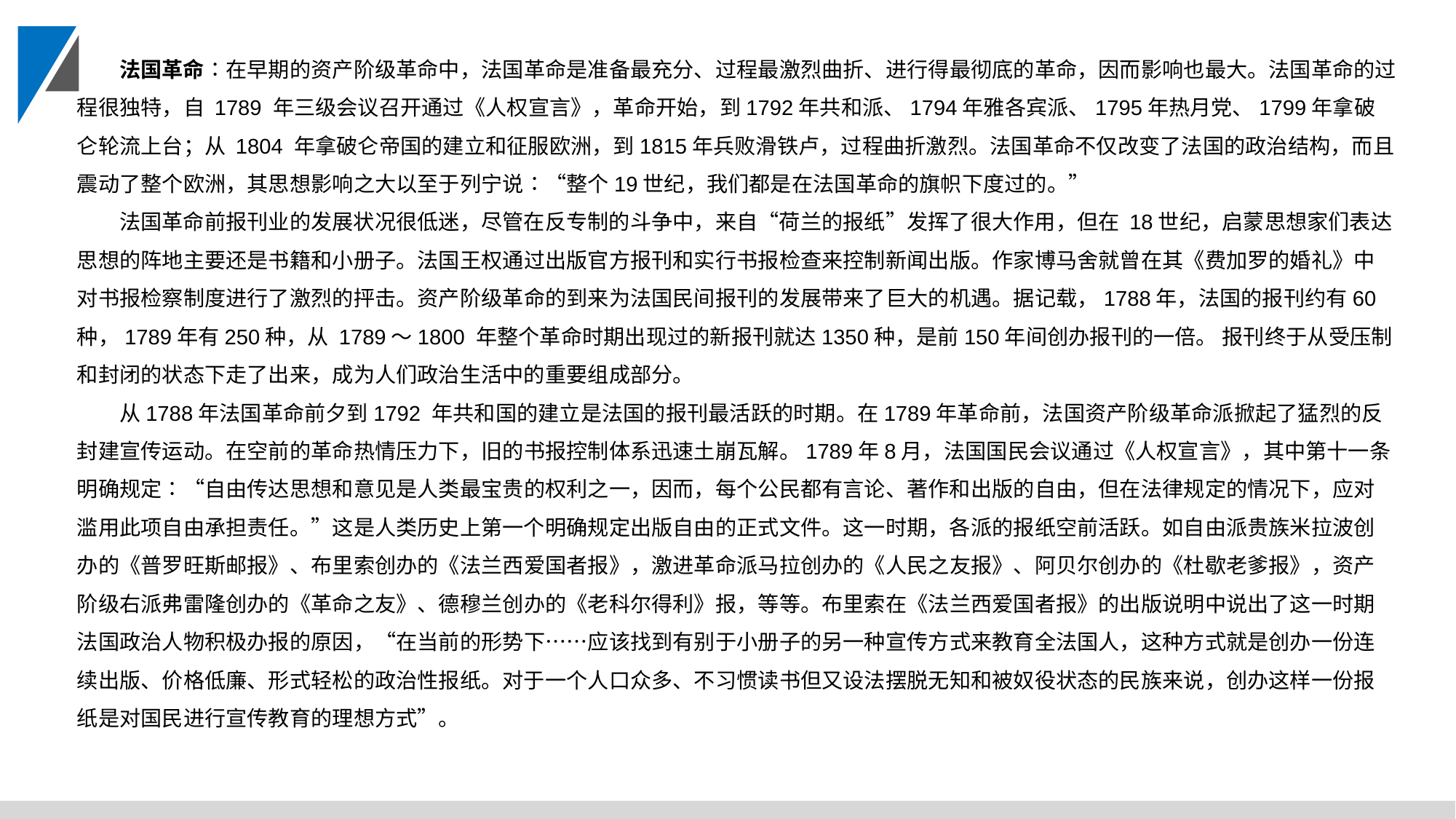

法国革命∶在早期的资产阶级革命中，法国革命是准备最充分、过程最激烈曲折、进行得最彻底的革命，因而影响也最大。法国革命的过程很独特，自 1789 年三级会议召开通过《人权宣言》，革命开始，到1792年共和派、1794年雅各宾派、1795年热月党、1799年拿破仑轮流上台；从 1804 年拿破仑帝国的建立和征服欧洲，到1815年兵败滑铁卢，过程曲折激烈。法国革命不仅改变了法国的政治结构，而且震动了整个欧洲，其思想影响之大以至于列宁说∶“整个19世纪，我们都是在法国革命的旗帜下度过的。”
法国革命前报刊业的发展状况很低迷，尽管在反专制的斗争中，来自“荷兰的报纸”发挥了很大作用，但在 18世纪，启蒙思想家们表达思想的阵地主要还是书籍和小册子。法国王权通过出版官方报刊和实行书报检查来控制新闻出版。作家博马舍就曾在其《费加罗的婚礼》中对书报检察制度进行了激烈的抨击。资产阶级革命的到来为法国民间报刊的发展带来了巨大的机遇。据记载，1788年，法国的报刊约有60种，1789年有250种，从 1789～1800 年整个革命时期出现过的新报刊就达1350种，是前150年间创办报刊的一倍。 报刊终于从受压制和封闭的状态下走了出来，成为人们政治生活中的重要组成部分。
从1788年法国革命前夕到1792 年共和国的建立是法国的报刊最活跃的时期。在1789年革命前，法国资产阶级革命派掀起了猛烈的反封建宣传运动。在空前的革命热情压力下，旧的书报控制体系迅速土崩瓦解。1789年8月，法国国民会议通过《人权宣言》，其中第十一条明确规定∶“自由传达思想和意见是人类最宝贵的权利之一，因而，每个公民都有言论、著作和出版的自由，但在法律规定的情况下，应对滥用此项自由承担责任。”这是人类历史上第一个明确规定出版自由的正式文件。这一时期，各派的报纸空前活跃。如自由派贵族米拉波创办的《普罗旺斯邮报》、布里索创办的《法兰西爱国者报》，激进革命派马拉创办的《人民之友报》、阿贝尔创办的《杜歇老爹报》，资产阶级右派弗雷隆创办的《革命之友》、德穆兰创办的《老科尔得利》报，等等。布里索在《法兰西爱国者报》的出版说明中说出了这一时期法国政治人物积极办报的原因，“在当前的形势下……应该找到有别于小册子的另一种宣传方式来教育全法国人，这种方式就是创办一份连续出版、价格低廉、形式轻松的政治性报纸。对于一个人口众多、不习惯读书但又设法摆脱无知和被奴役状态的民族来说，创办这样一份报纸是对国民进行宣传教育的理想方式”。